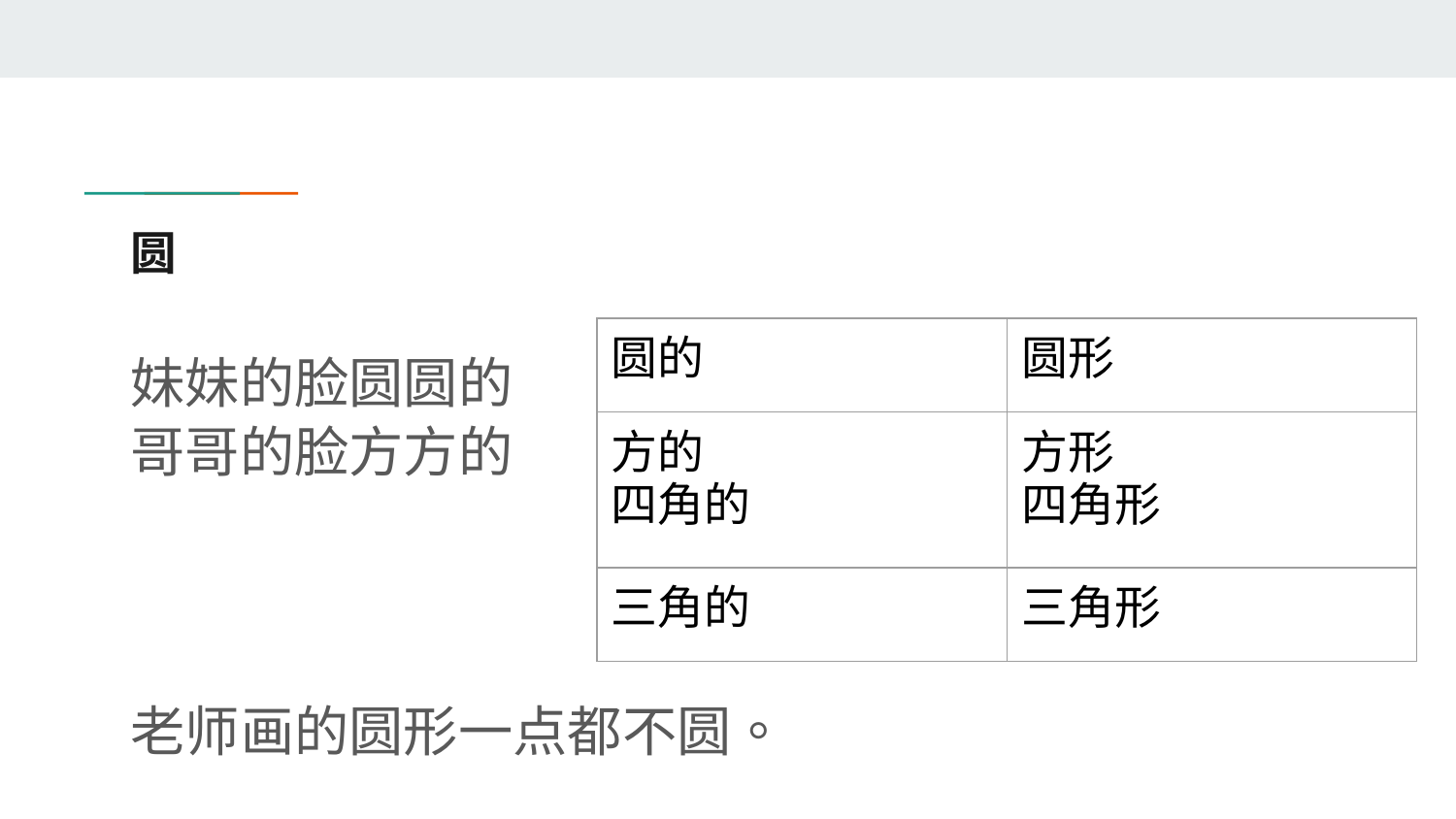

# 圆
| 圆的 | 圆形 |
| --- | --- |
| 方的 四角的 | 方形 四角形 |
| 三角的 | 三角形 |
妹妹的脸圆圆的
哥哥的脸方方的

老师画的圆形一点都不圆。